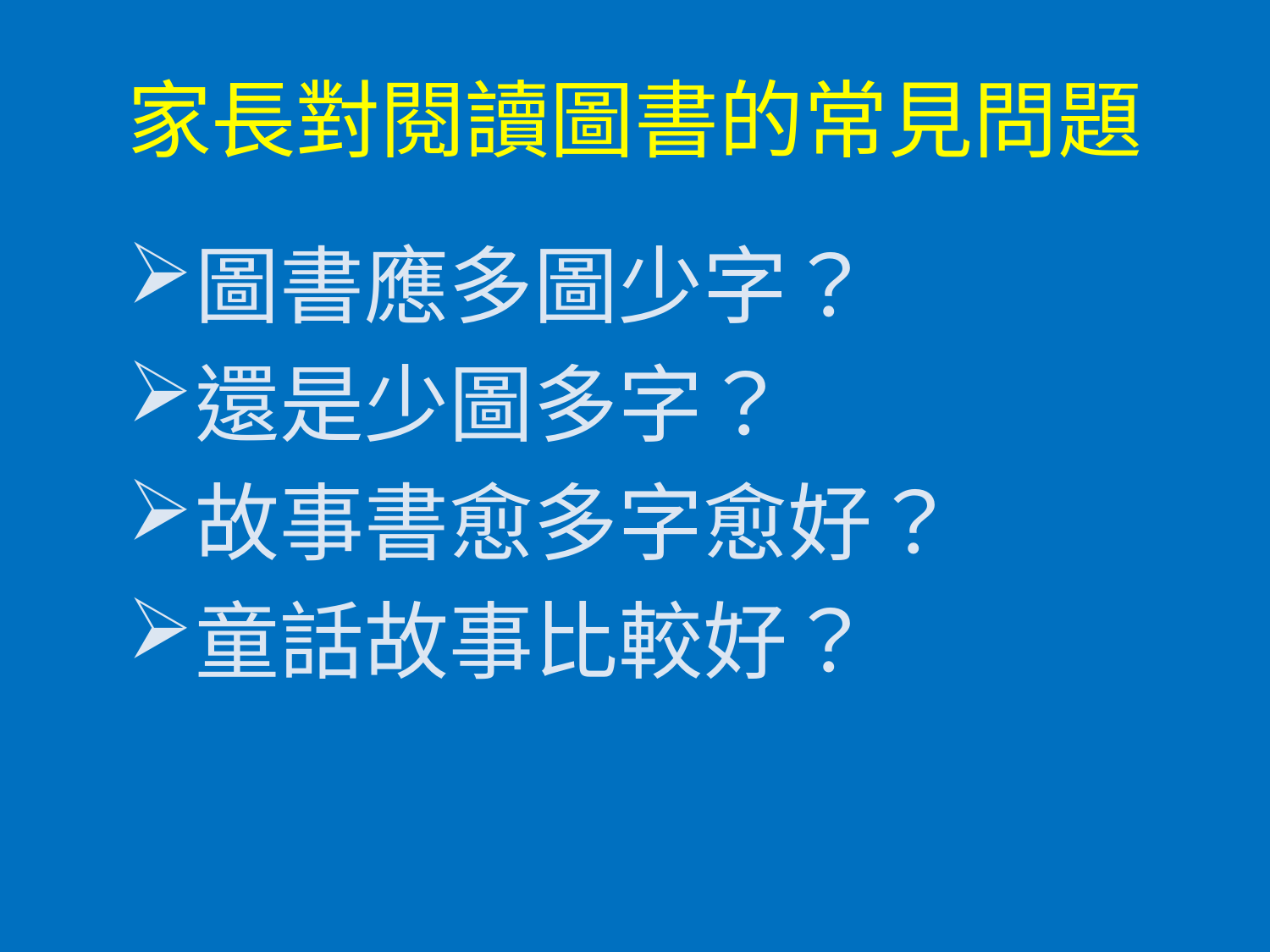

# 家長對閱讀圖書的常見問題
圖書應多圖少字？
還是少圖多字？
故事書愈多字愈好？
童話故事比較好？